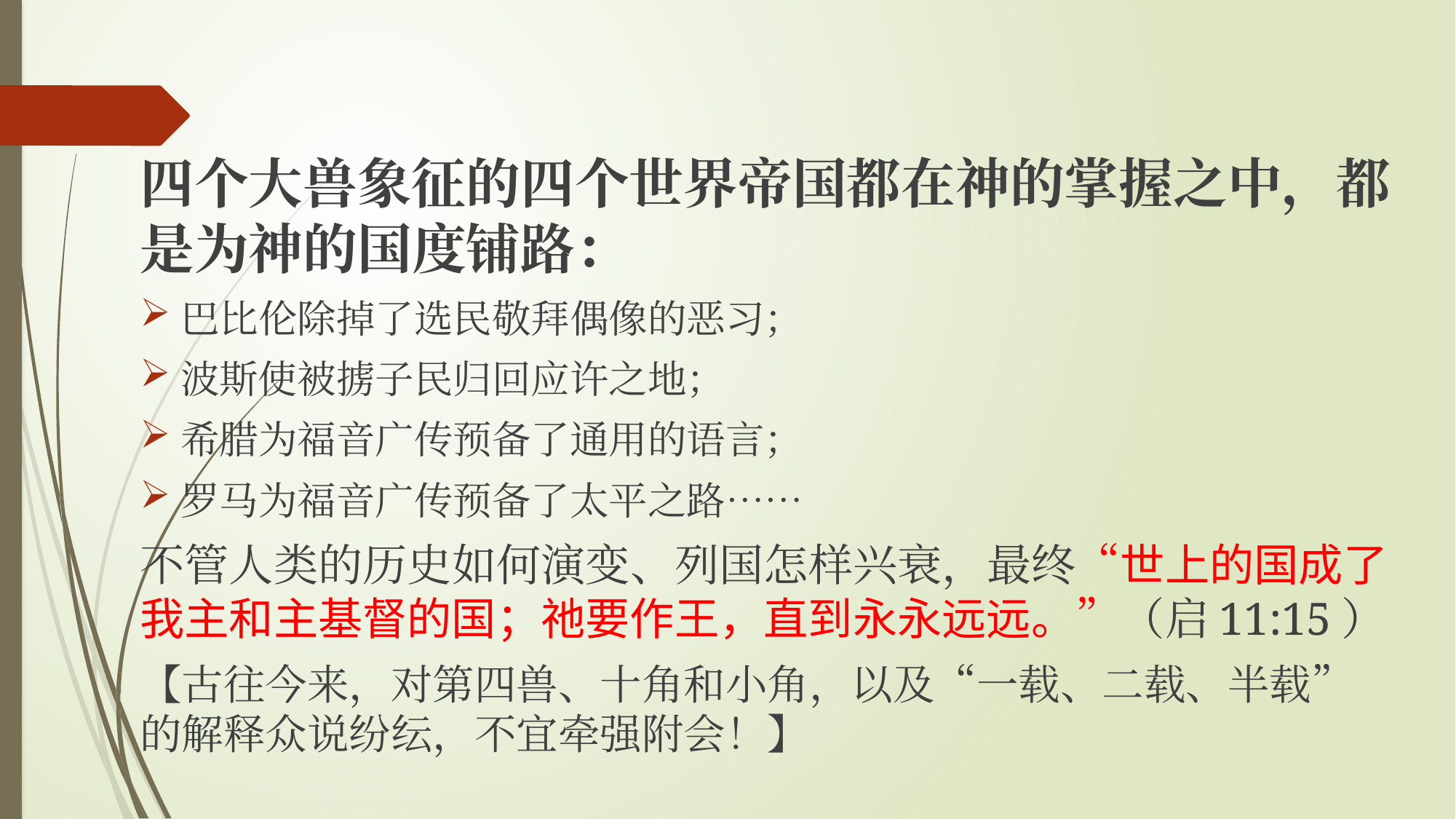

#
四个大兽象征的四个世界帝国都在神的掌握之中，都是为神的国度铺路：
巴比伦除掉了选民敬拜偶像的恶习；
波斯使被掳子民归回应许之地；
希腊为福音广传预备了通用的语言；
罗马为福音广传预备了太平之路……
不管人类的历史如何演变、列国怎样兴衰，最终“世上的国成了我主和主基督的国；祂要作王，直到永永远远。”（启11:15）
【古往今来，对第四兽、十角和小角，以及“一载、二载、半载”的解释众说纷纭，不宜牵强附会！】